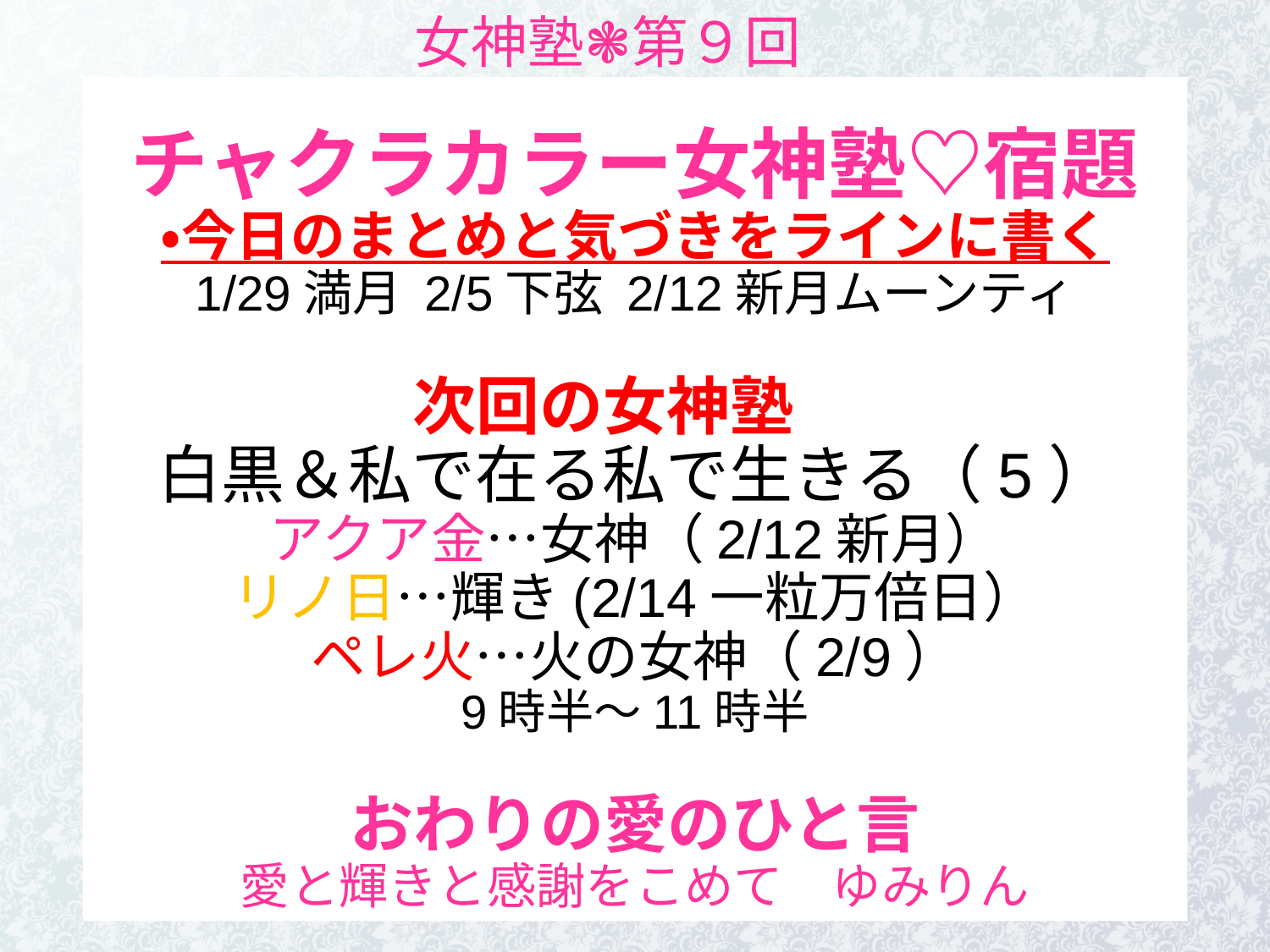

女神塾❃第９回
# チャクラカラー女神塾♡宿題 ・今日のまとめと気づきをラインに書く 1/29満月 2/5下弦 2/12新月ムーンティ 次回の女神塾　 白黒＆私で在る私で生きる（5） アクア金…女神（2/12新月） リノ日…輝き(2/14一粒万倍日） ペレ火…火の女神（2/9） 9時半～11時半 おわりの愛のひと言 愛と輝きと感謝をこめて　ゆみりん